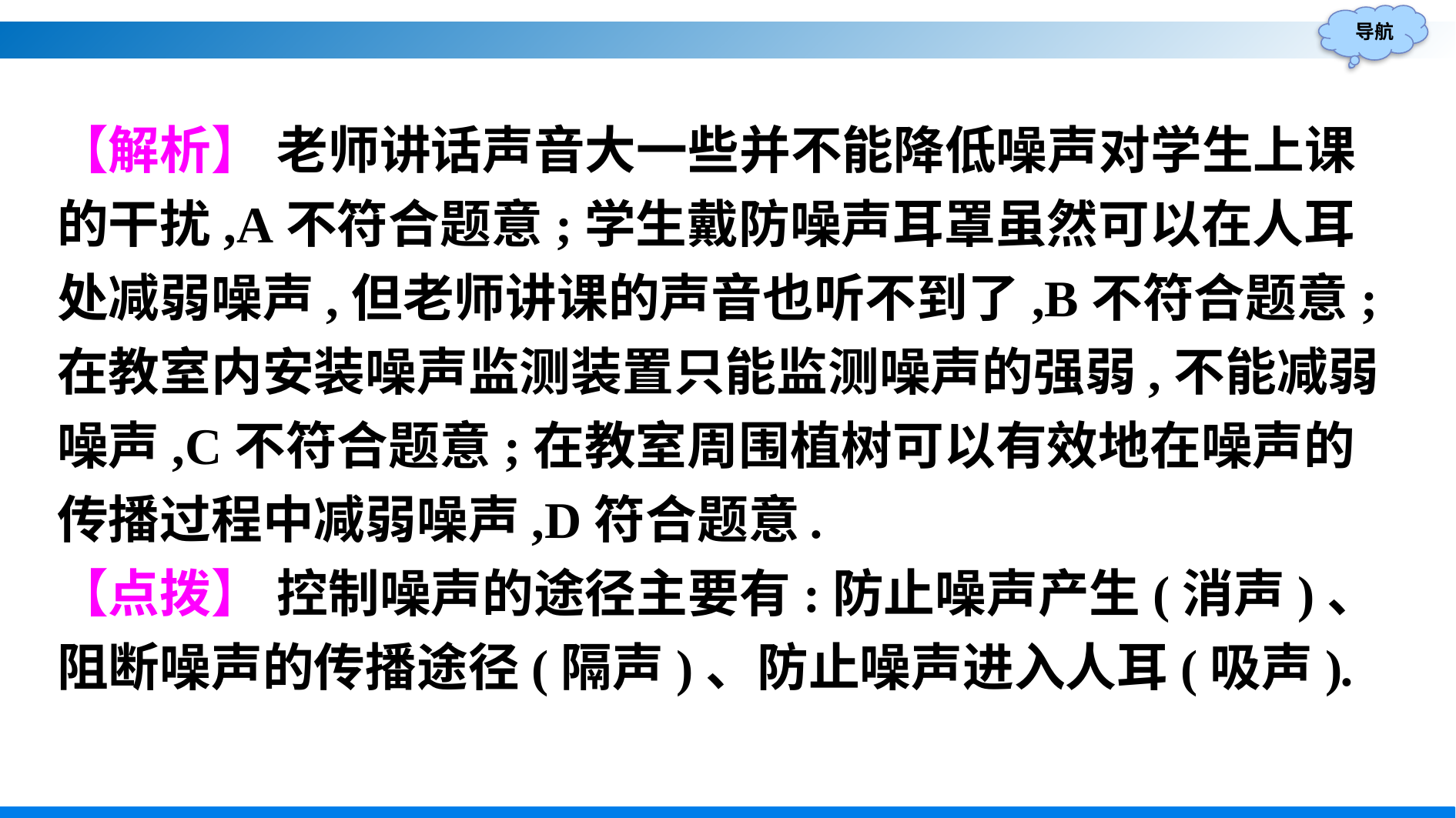

【解析】 老师讲话声音大一些并不能降低噪声对学生上课的干扰,A不符合题意;学生戴防噪声耳罩虽然可以在人耳处减弱噪声,但老师讲课的声音也听不到了,B不符合题意;在教室内安装噪声监测装置只能监测噪声的强弱,不能减弱噪声,C不符合题意;在教室周围植树可以有效地在噪声的传播过程中减弱噪声,D符合题意.
【点拨】 控制噪声的途径主要有:防止噪声产生(消声)、阻断噪声的传播途径(隔声)、防止噪声进入人耳(吸声).